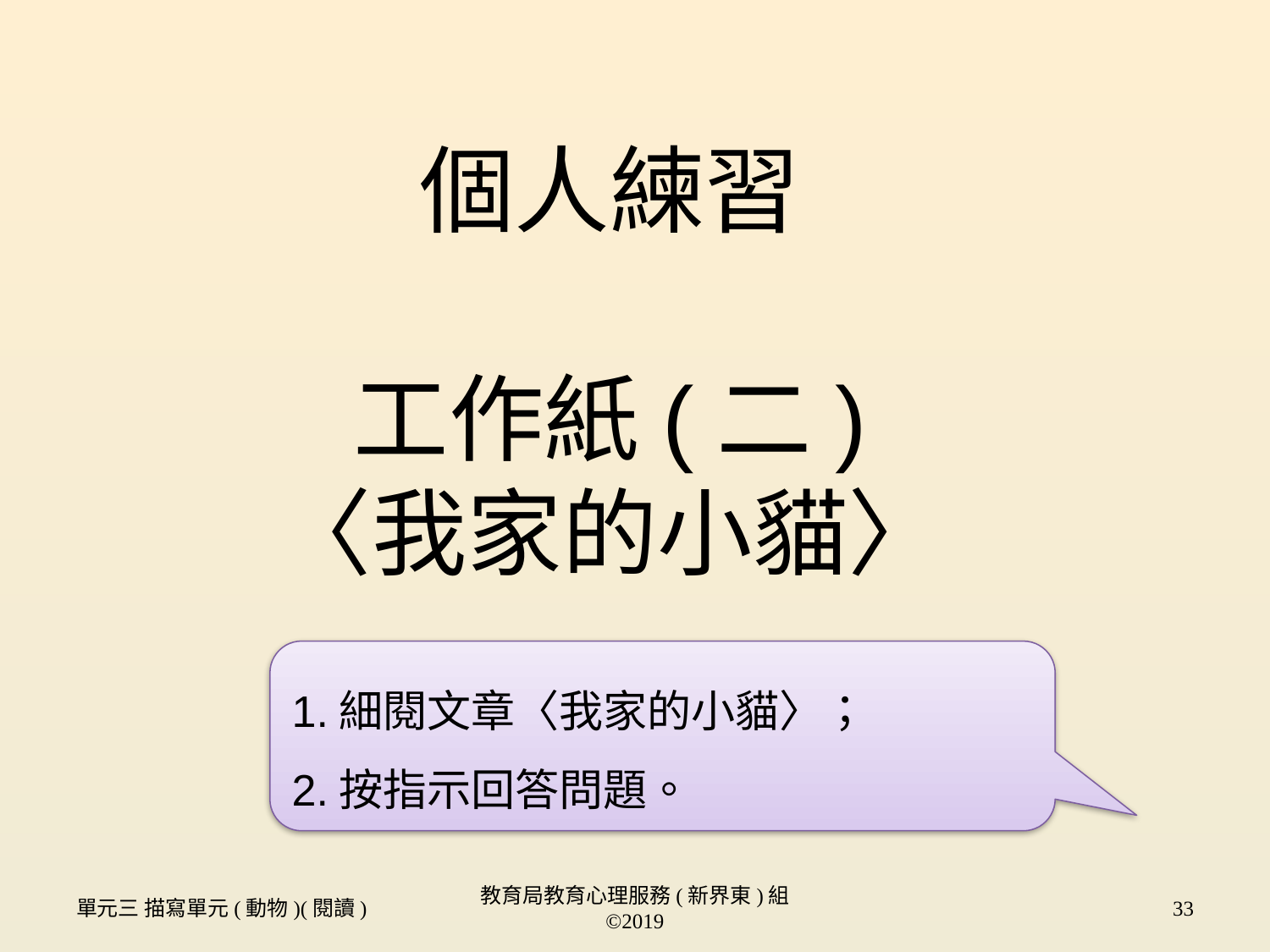

# 個人練習 工作紙(二) 〈我家的小貓〉
細閱文章〈我家的小貓〉；
按指示回答問題。
單元三 描寫單元(動物)(閱讀)
教育局教育心理服務(新界東)組 ©2019
33